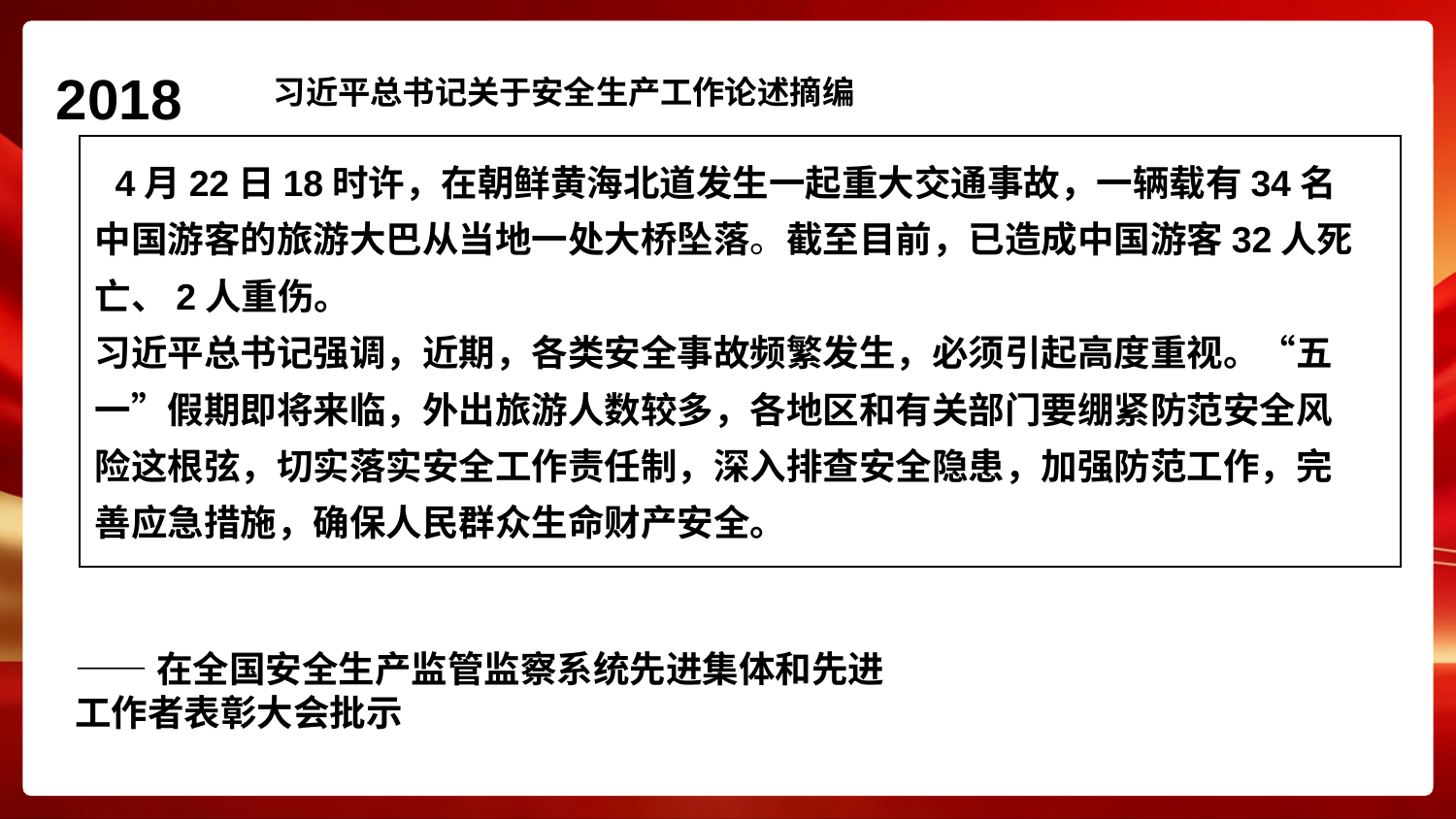

2018
习近平总书记关于安全生产工作论述摘编

  4月22日18时许，在朝鲜黄海北道发生一起重大交通事故，一辆载有34名中国游客的旅游大巴从当地一处大桥坠落。截至目前，已造成中国游客32人死亡、2人重伤。
习近平总书记强调，近期，各类安全事故频繁发生，必须引起高度重视。“五一”假期即将来临，外出旅游人数较多，各地区和有关部门要绷紧防范安全风险这根弦，切实落实安全工作责任制，深入排查安全隐患，加强防范工作，完善应急措施，确保人民群众生命财产安全。

——在全国安全生产监管监察系统先进集体和先进工作者表彰大会批示